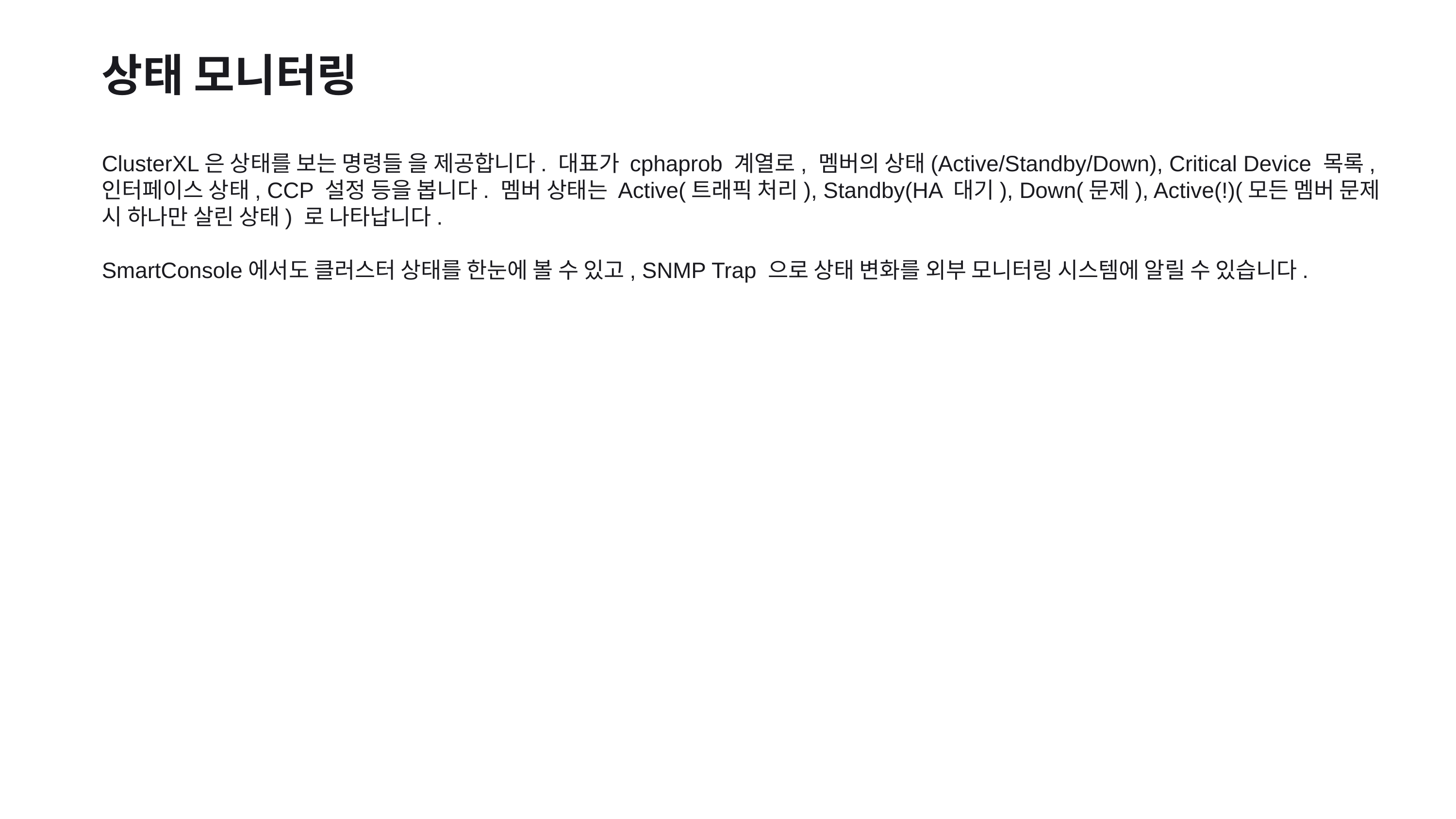

상태 모니터링
ClusterXL은 상태를 보는 명령들 을 제공합니다. 대표가 cphaprob 계열로, 멤버의 상태(Active/Standby/Down), Critical Device 목록, 인터페이스 상태, CCP 설정 등을 봅니다. 멤버 상태는 Active(트래픽 처리), Standby(HA 대기), Down(문제), Active(!)(모든 멤버 문제 시 하나만 살린 상태) 로 나타납니다.

SmartConsole에서도 클러스터 상태를 한눈에 볼 수 있고, SNMP Trap 으로 상태 변화를 외부 모니터링 시스템에 알릴 수 있습니다.